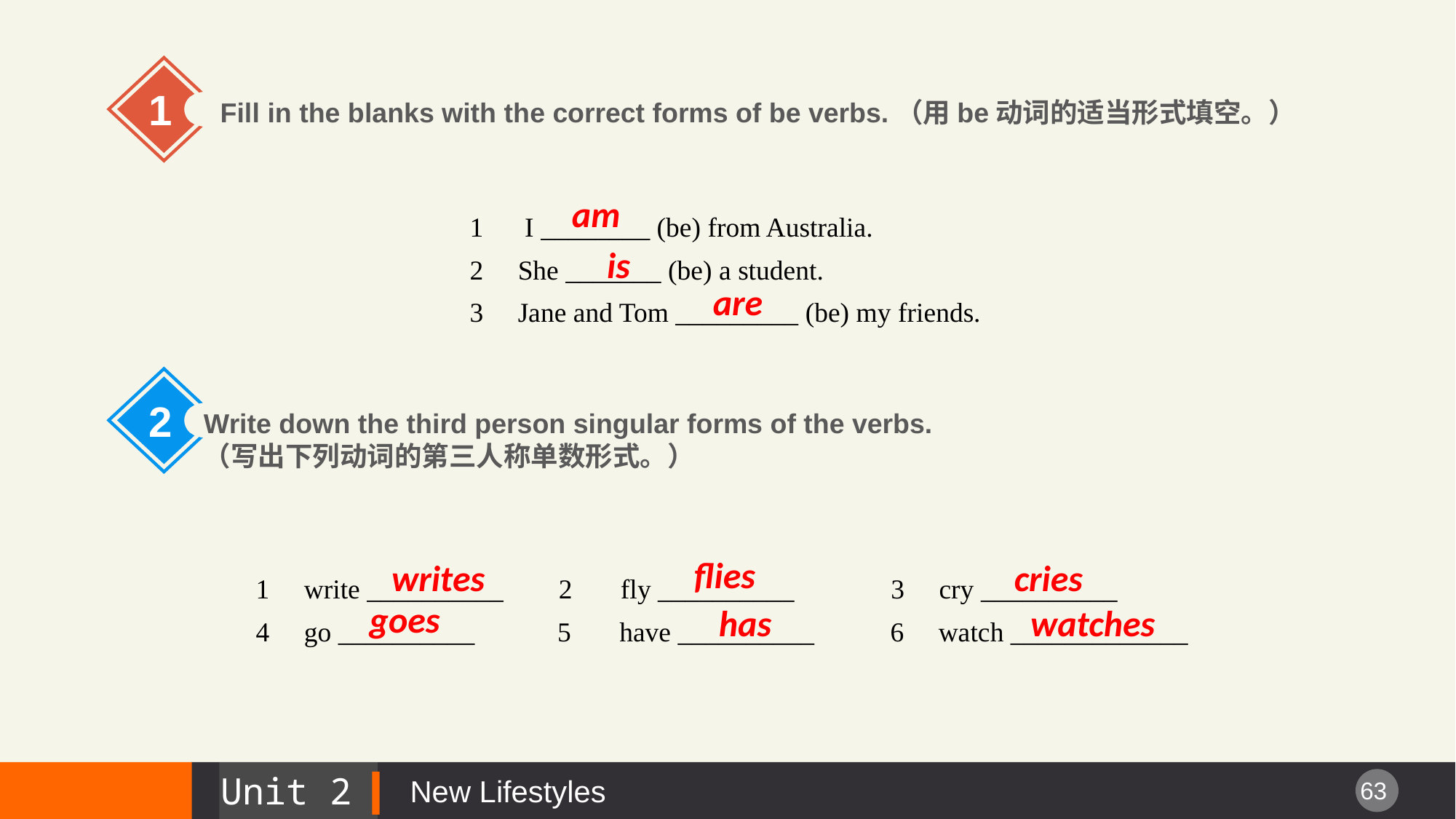

1
Fill in the blanks with the correct forms of be verbs.（用be动词的适当形式填空。）
am
1      I ________ (be) from Australia.
2     She _______ (be) a student.
3     Jane and Tom _________ (be) my friends.
is
are

2
Write down the third person singular forms of the verbs.
（写出下列动词的第三人称单数形式。）
flies
writes
cries
1     write __________        2       fly __________              3     cry __________
4     go __________            5       have __________           6     watch _____________
goes
has
watches